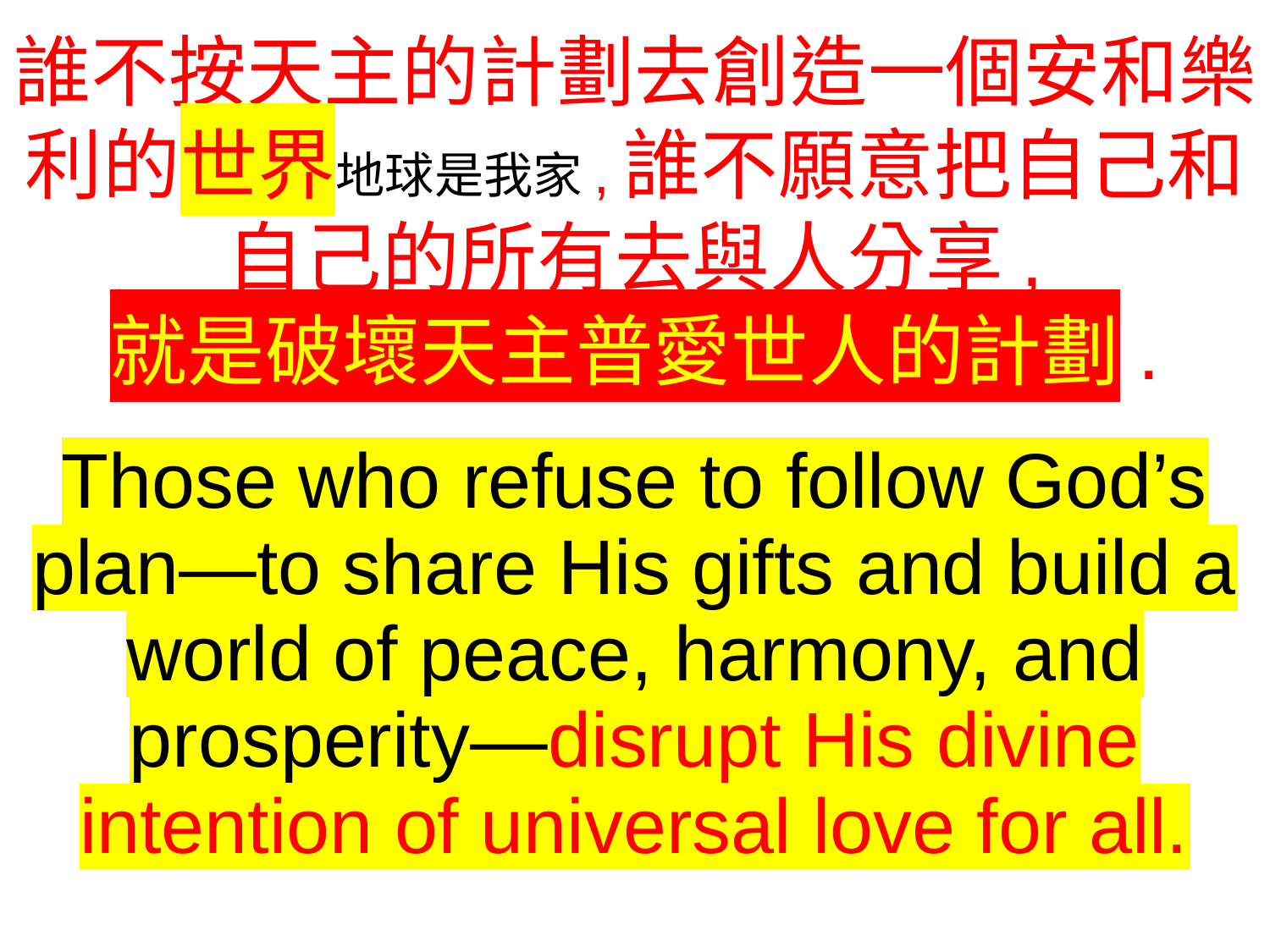

誰不按天主的計劃去創造一個安和樂利的世界地球是我家,誰不願意把自己和
自己的所有去與人分享,
就是破壞天主普愛世人的計劃.
Those who refuse to follow God’s plan—to share His gifts and build a world of peace, harmony, and prosperity—disrupt His divine intention of universal love for all.